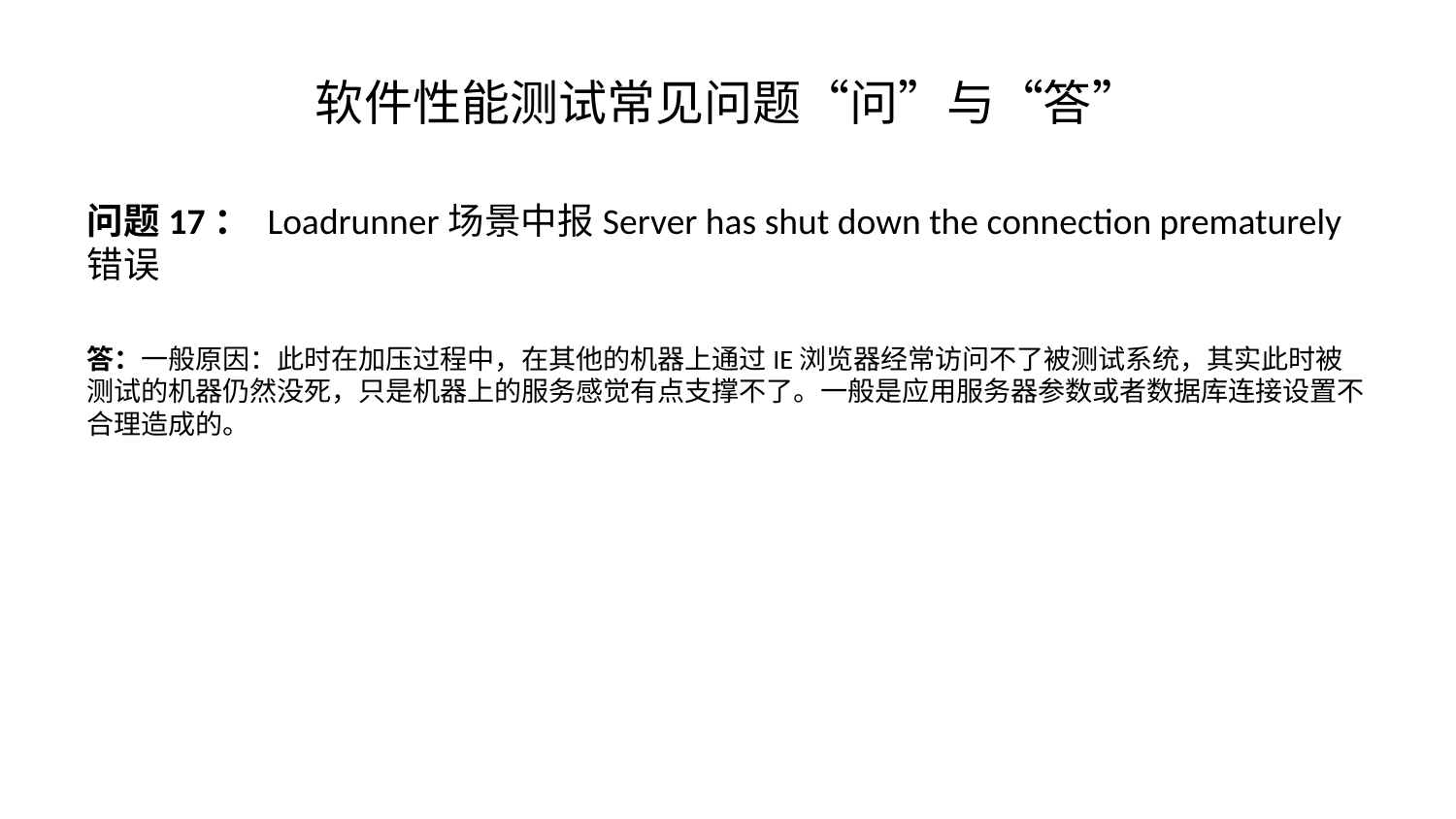

# 软件性能测试常见问题“问”与“答”
问题17： Loadrunner场景中报Server has shut down the connection prematurely错误

答：一般原因：此时在加压过程中，在其他的机器上通过IE浏览器经常访问不了被测试系统，其实此时被测试的机器仍然没死，只是机器上的服务感觉有点支撑不了。一般是应用服务器参数或者数据库连接设置不合理造成的。